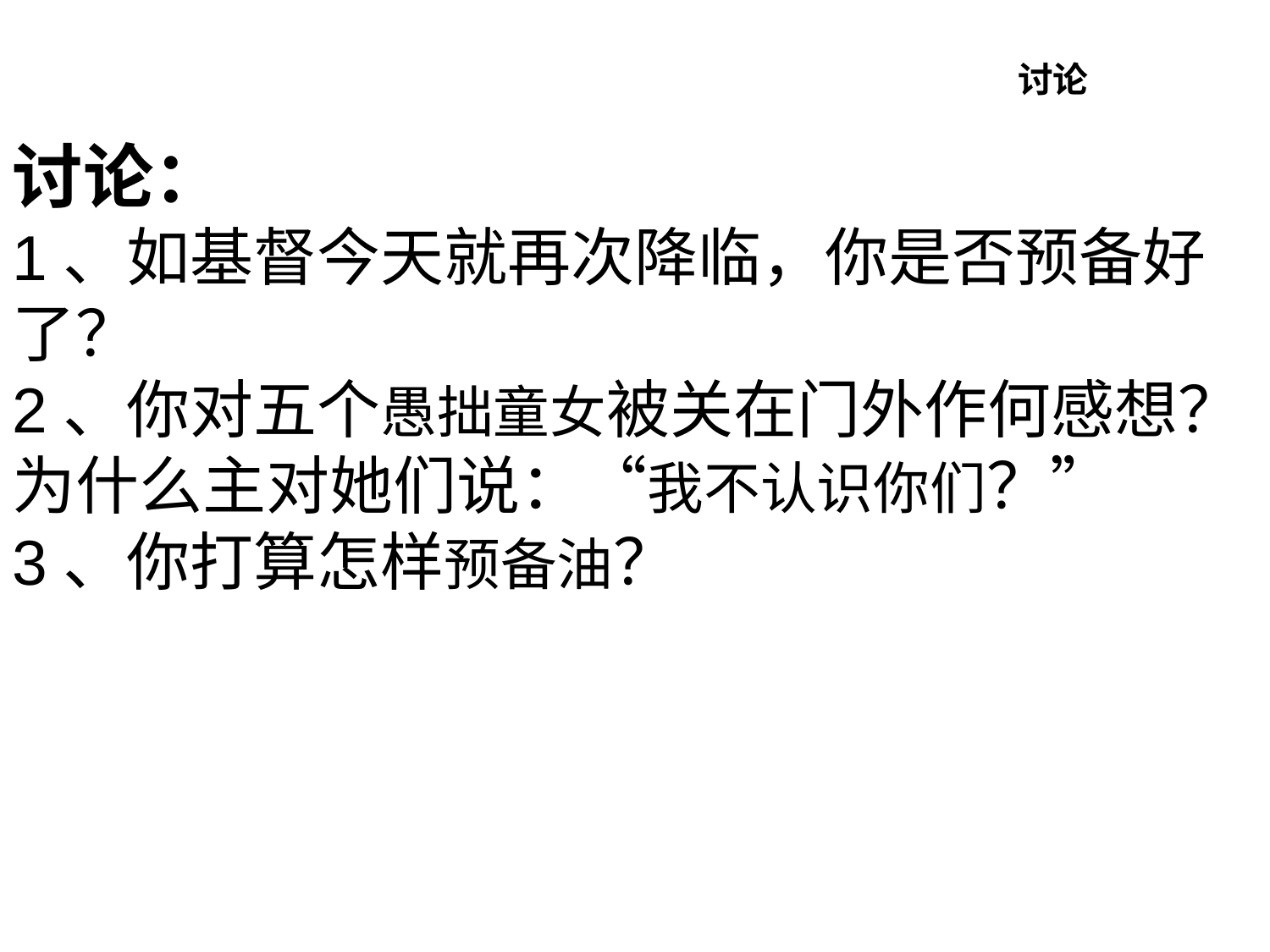

# 讨论
讨论：
1、如基督今天就再次降临，你是否预备好了？
2、你对五个愚拙童女被关在门外作何感想？为什么主对她们说：“我不认识你们？”
3、你打算怎样预备油？